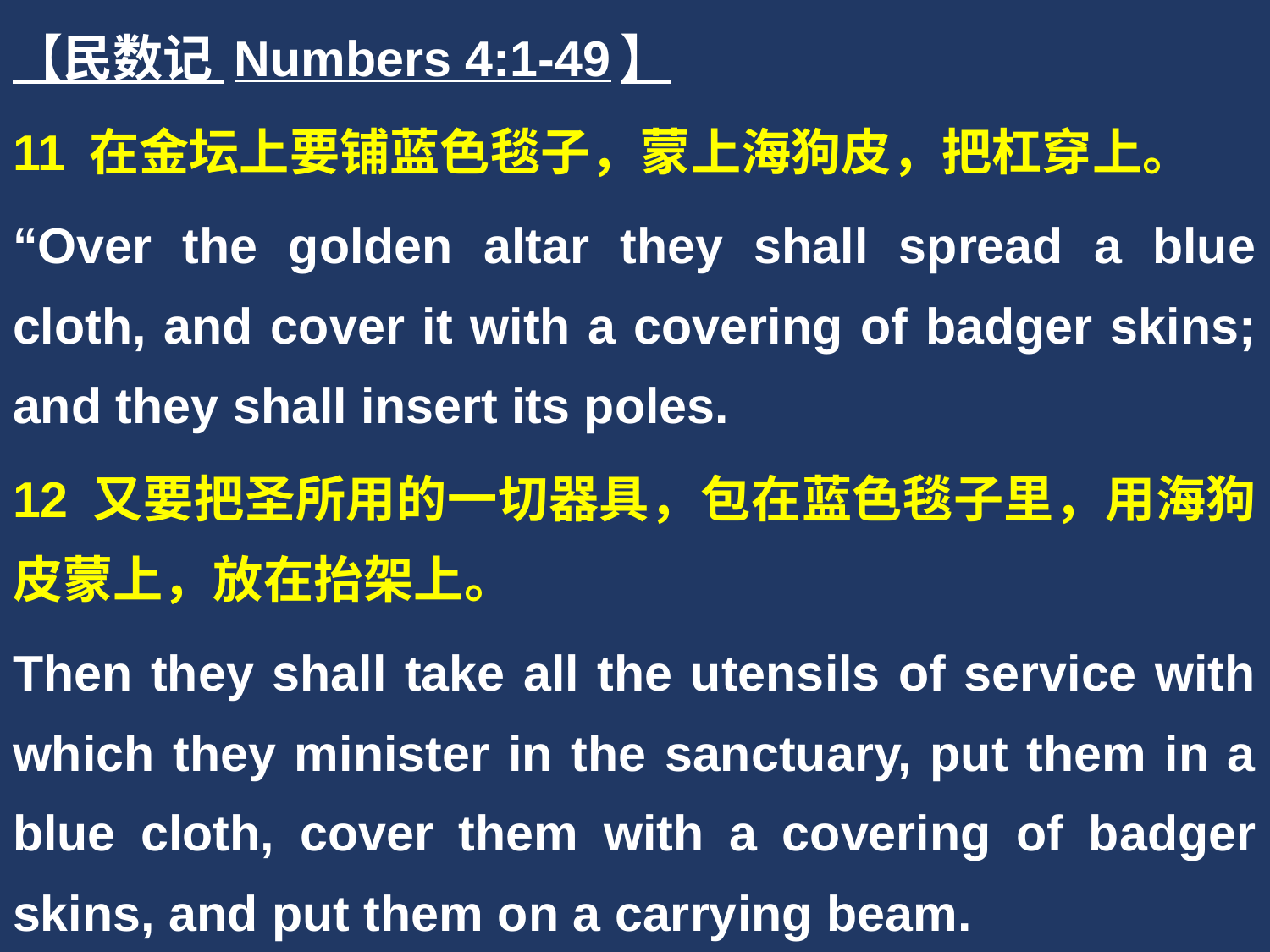

【民数记 Numbers 4:1-49】
11 在金坛上要铺蓝色毯子，蒙上海狗皮，把杠穿上。
“Over the golden altar they shall spread a blue cloth, and cover it with a covering of badger skins; and they shall insert its poles.
12 又要把圣所用的一切器具，包在蓝色毯子里，用海狗皮蒙上，放在抬架上。
Then they shall take all the utensils of service with which they minister in the sanctuary, put them in a blue cloth, cover them with a covering of badger skins, and put them on a carrying beam.